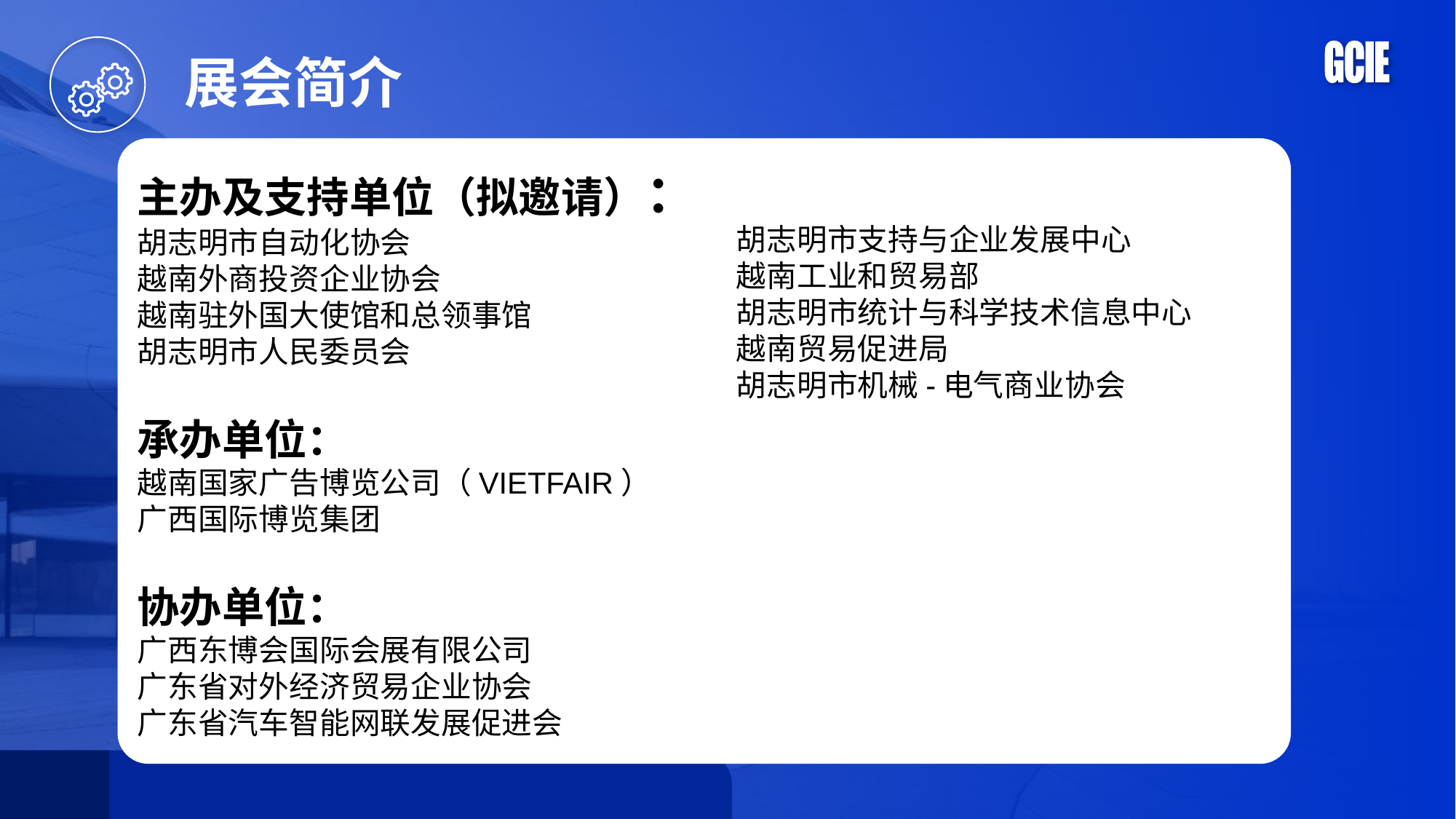

展会简介

主办及支持单位（拟邀请）：
胡志明市自动化协会
越南外商投资企业协会
越南驻外国大使馆和总领事馆
胡志明市人民委员会

承办单位：
越南国家广告博览公司（VIETFAIR）
广西国际博览集团

协办单位：
广西东博会国际会展有限公司
广东省对外经济贸易企业协会
广东省汽车智能网联发展促进会

胡志明市支持与企业发展中心
越南工业和贸易部
胡志明市统计与科学技术信息中心
越南贸易促进局
胡志明市机械-电气商业协会